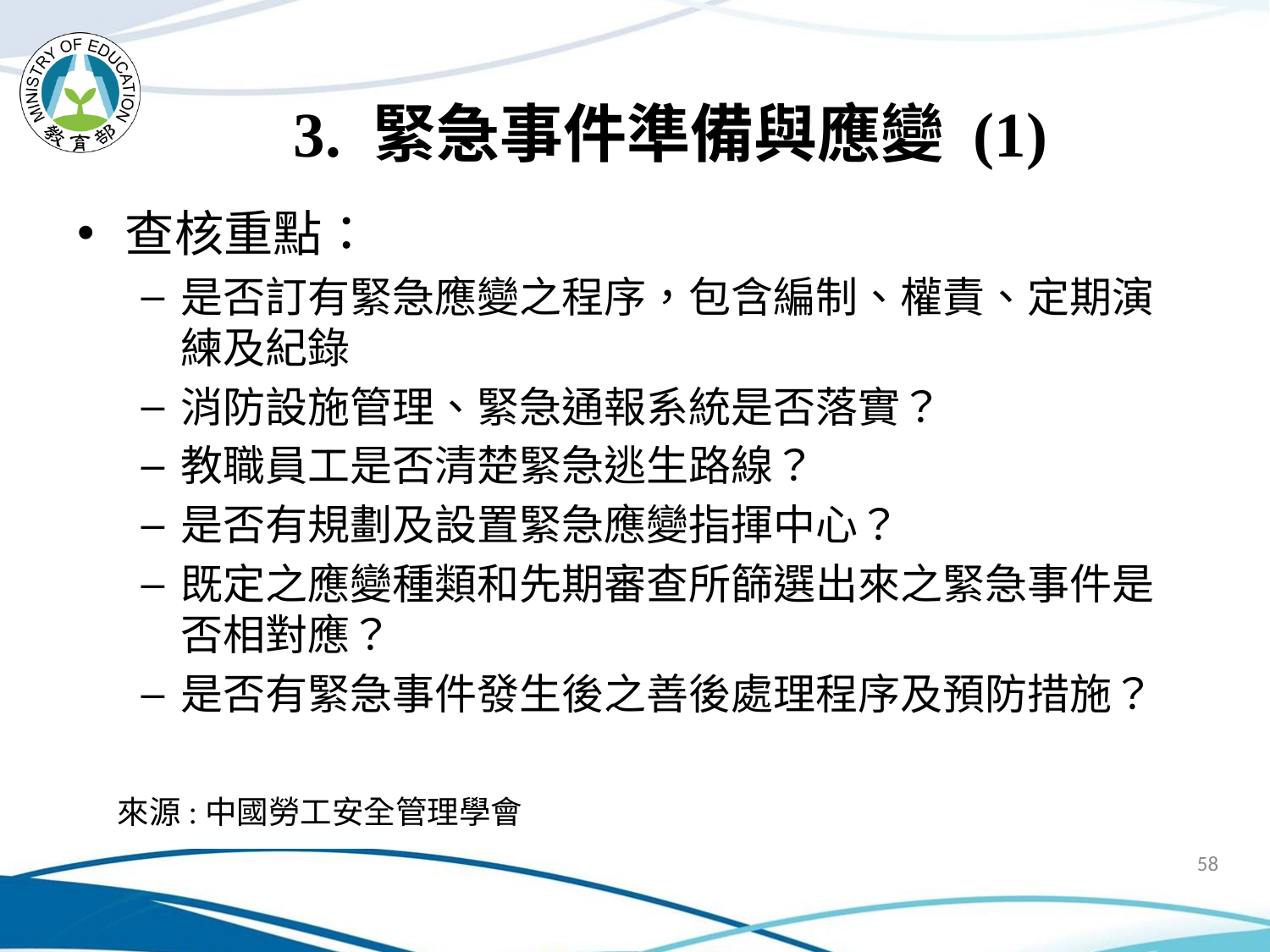

# 3. 緊急事件準備與應變 (1)
查核重點：
是否訂有緊急應變之程序，包含編制、權責、定期演練及紀錄
消防設施管理、緊急通報系統是否落實？
教職員工是否清楚緊急逃生路線？
是否有規劃及設置緊急應變指揮中心？
既定之應變種類和先期審查所篩選出來之緊急事件是否相對應？
是否有緊急事件發生後之善後處理程序及預防措施？
來源:中國勞工安全管理學會
58